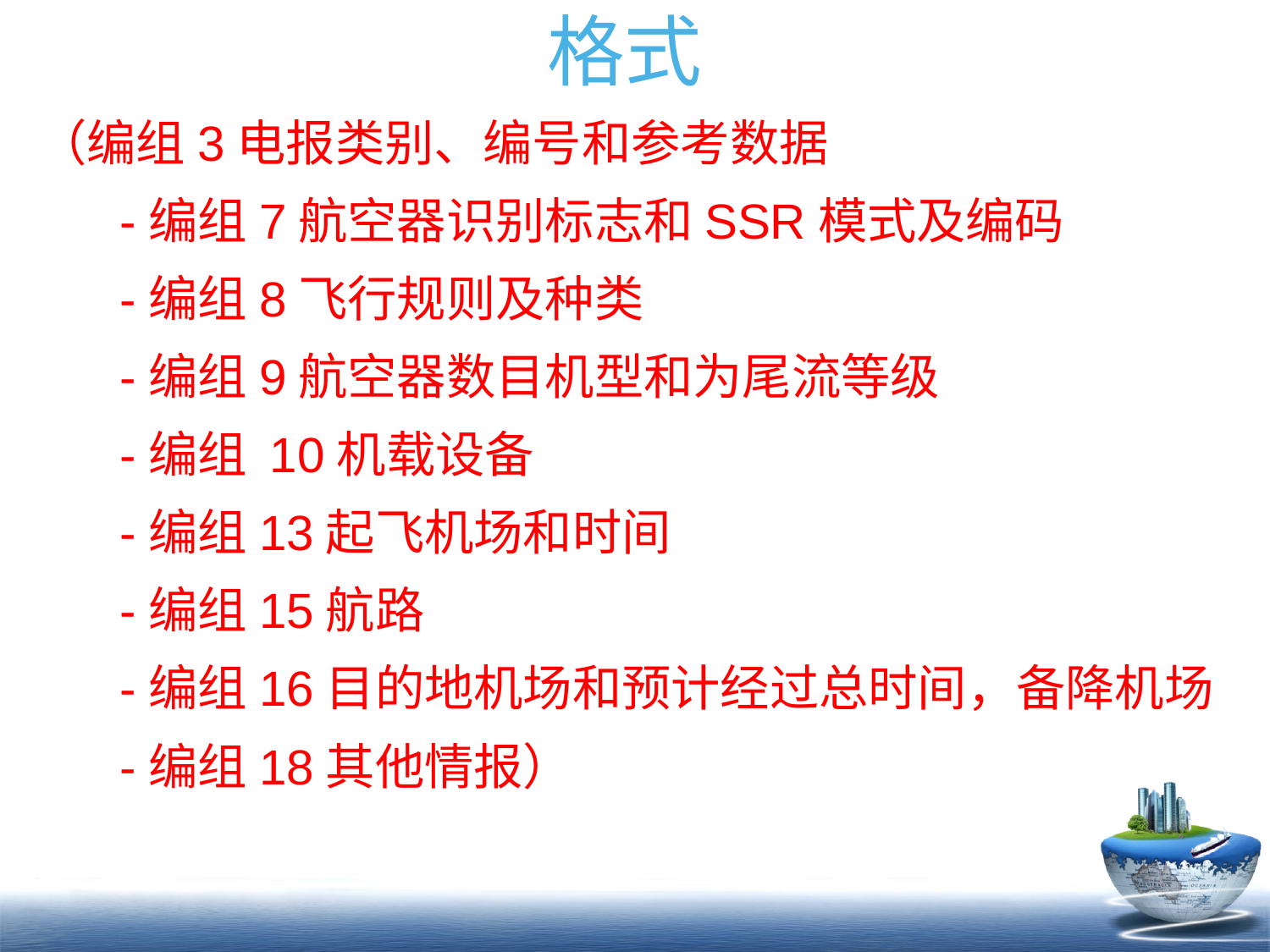

# 格式
（编组3电报类别、编号和参考数据
      -编组7航空器识别标志和SSR模式及编码
      -编组8飞行规则及种类
      -编组9航空器数目机型和为尾流等级
      -编组 10机载设备
      -编组13起飞机场和时间
      -编组15航路
      -编组16目的地机场和预计经过总时间，备降机场
      -编组18其他情报）